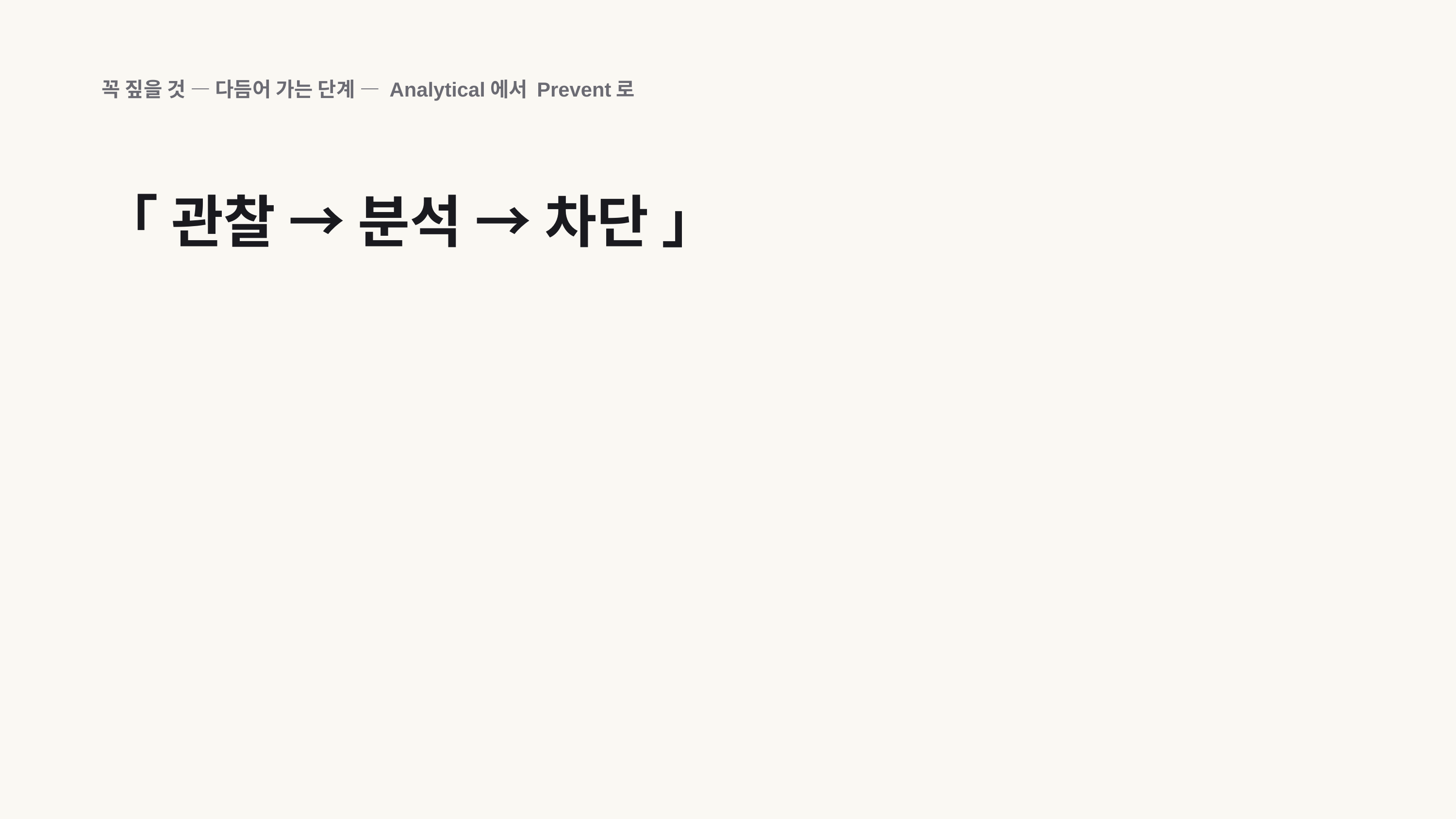

꼭 짚을 것 — 다듬어 가는 단계 — Analytical에서 Prevent로
「 관찰 → 분석 → 차단 」